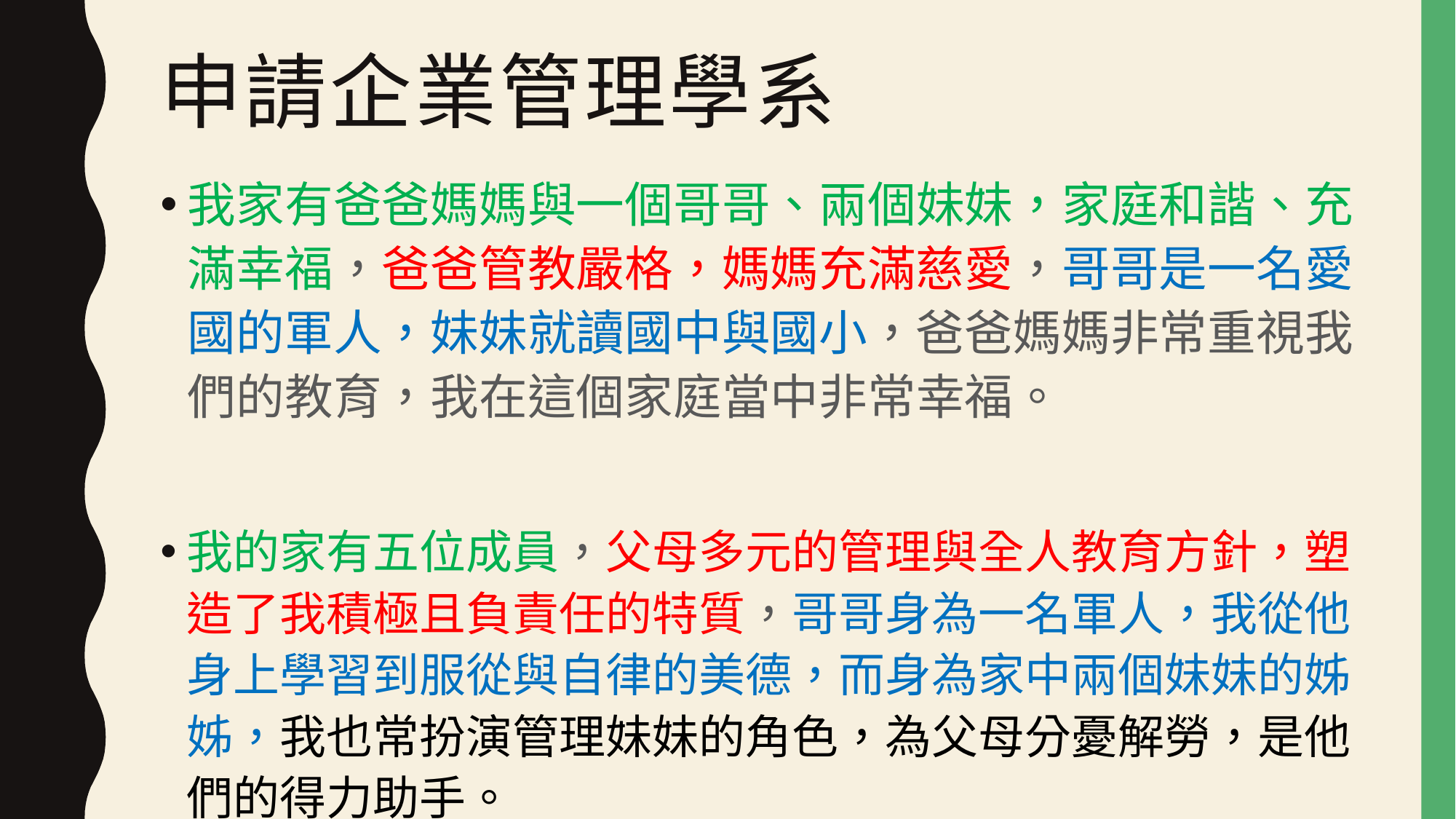

# 申請企業管理學系
我家有爸爸媽媽與一個哥哥、兩個妹妹，家庭和諧、充滿幸福，爸爸管教嚴格，媽媽充滿慈愛，哥哥是一名愛國的軍人，妹妹就讀國中與國小，爸爸媽媽非常重視我們的教育，我在這個家庭當中非常幸福。

我的家有五位成員，父母多元的管理與全人教育方針，塑造了我積極且負責任的特質，哥哥身為一名軍人，我從他身上學習到服從與自律的美德，而身為家中兩個妹妹的姊姊，我也常扮演管理妹妹的角色，為父母分憂解勞，是他們的得力助手。